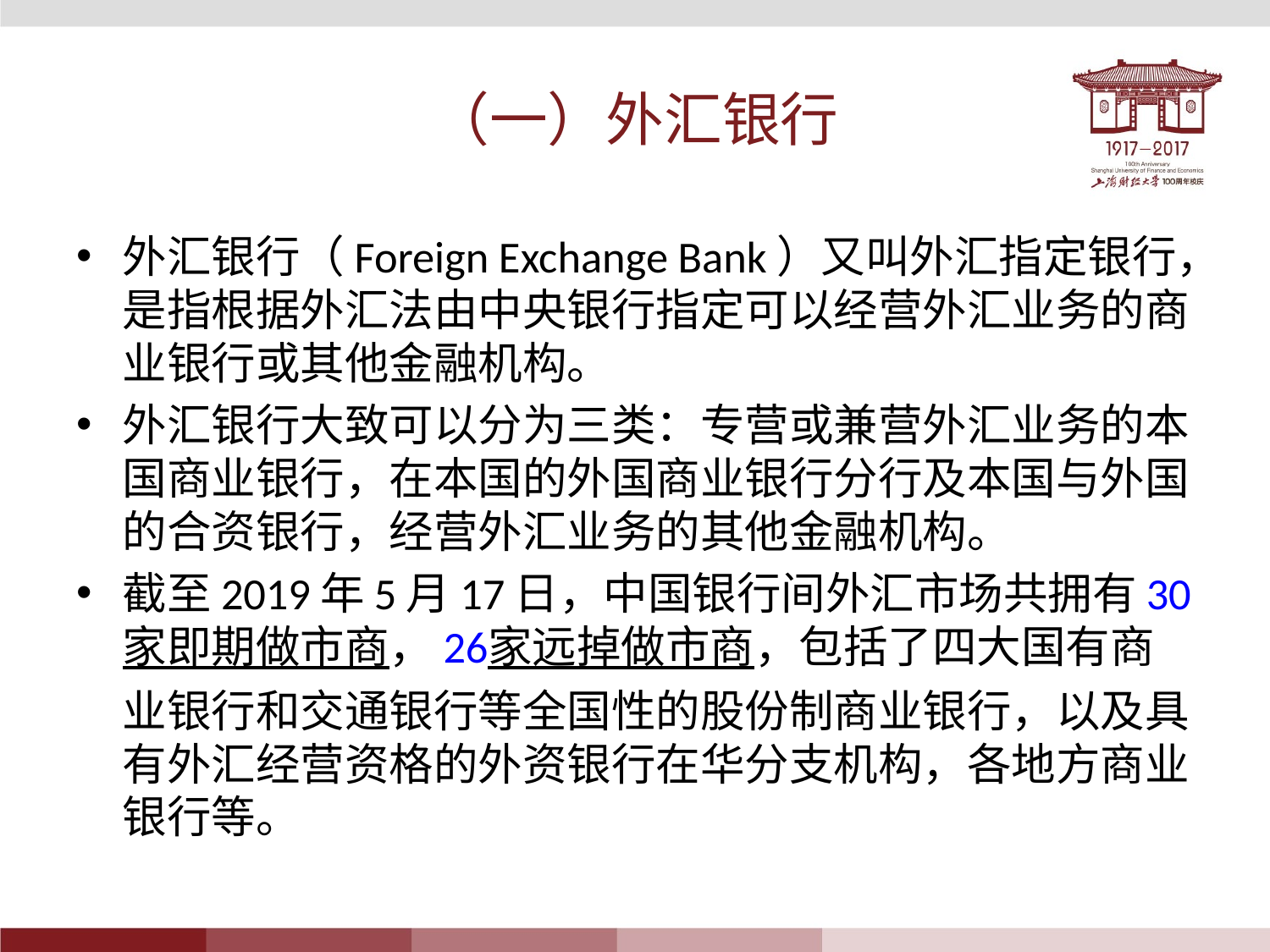

# （一）外汇银行
外汇银行（Foreign Exchange Bank）又叫外汇指定银行，是指根据外汇法由中央银行指定可以经营外汇业务的商业银行或其他金融机构。
外汇银行大致可以分为三类：专营或兼营外汇业务的本国商业银行，在本国的外国商业银行分行及本国与外国的合资银行，经营外汇业务的其他金融机构。
截至2019年5月17日，中国银行间外汇市场共拥有30家即期做市商，26家远掉做市商，包括了四大国有商业银行和交通银行等全国性的股份制商业银行，以及具有外汇经营资格的外资银行在华分支机构，各地方商业银行等。